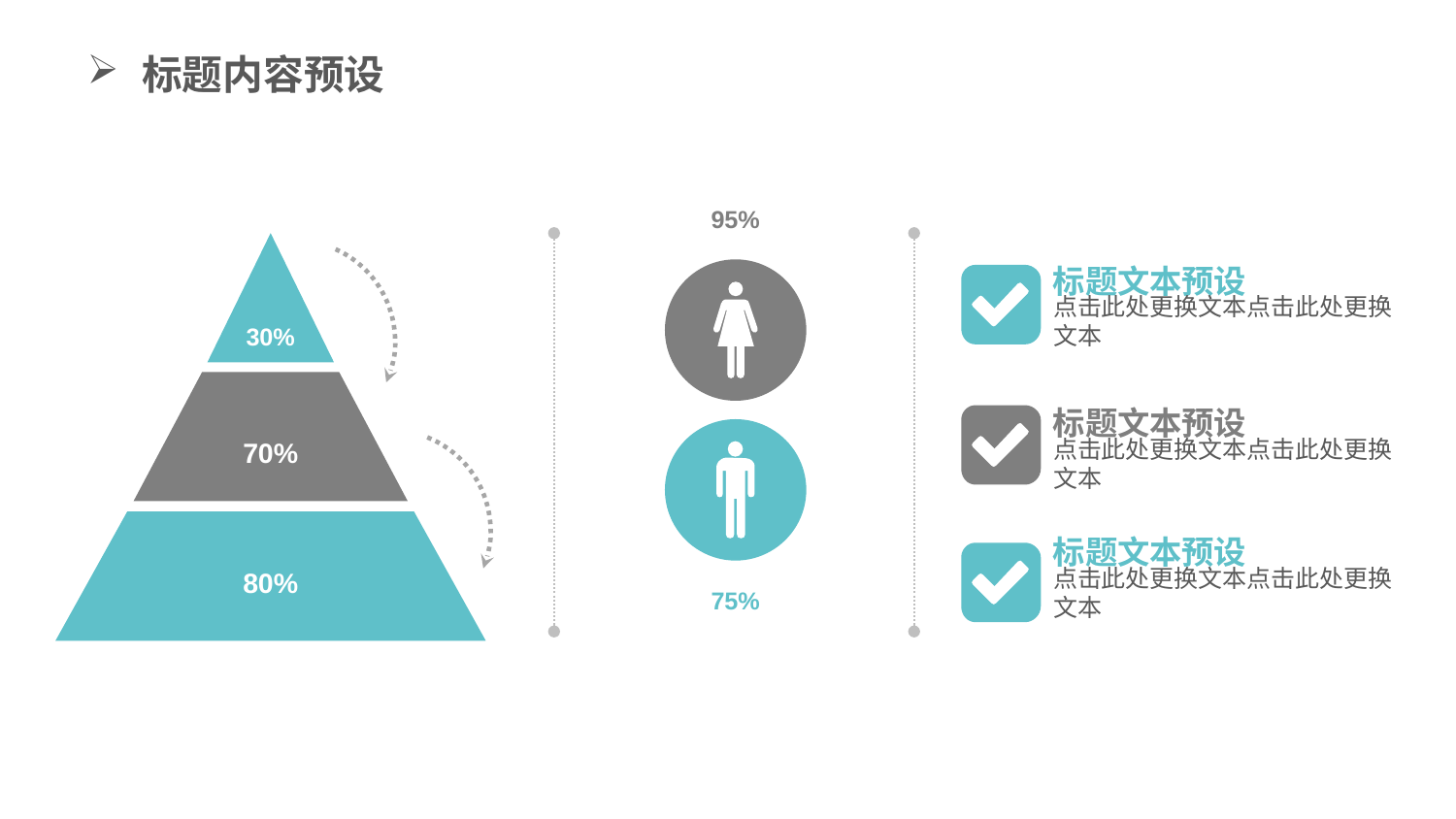

标题内容预设
95%

75%

30%

70%

80%

标题文本预设
点击此处更换文本点击此处更换文本

标题文本预设
点击此处更换文本点击此处更换文本
标题文本预设
点击此处更换文本点击此处更换文本